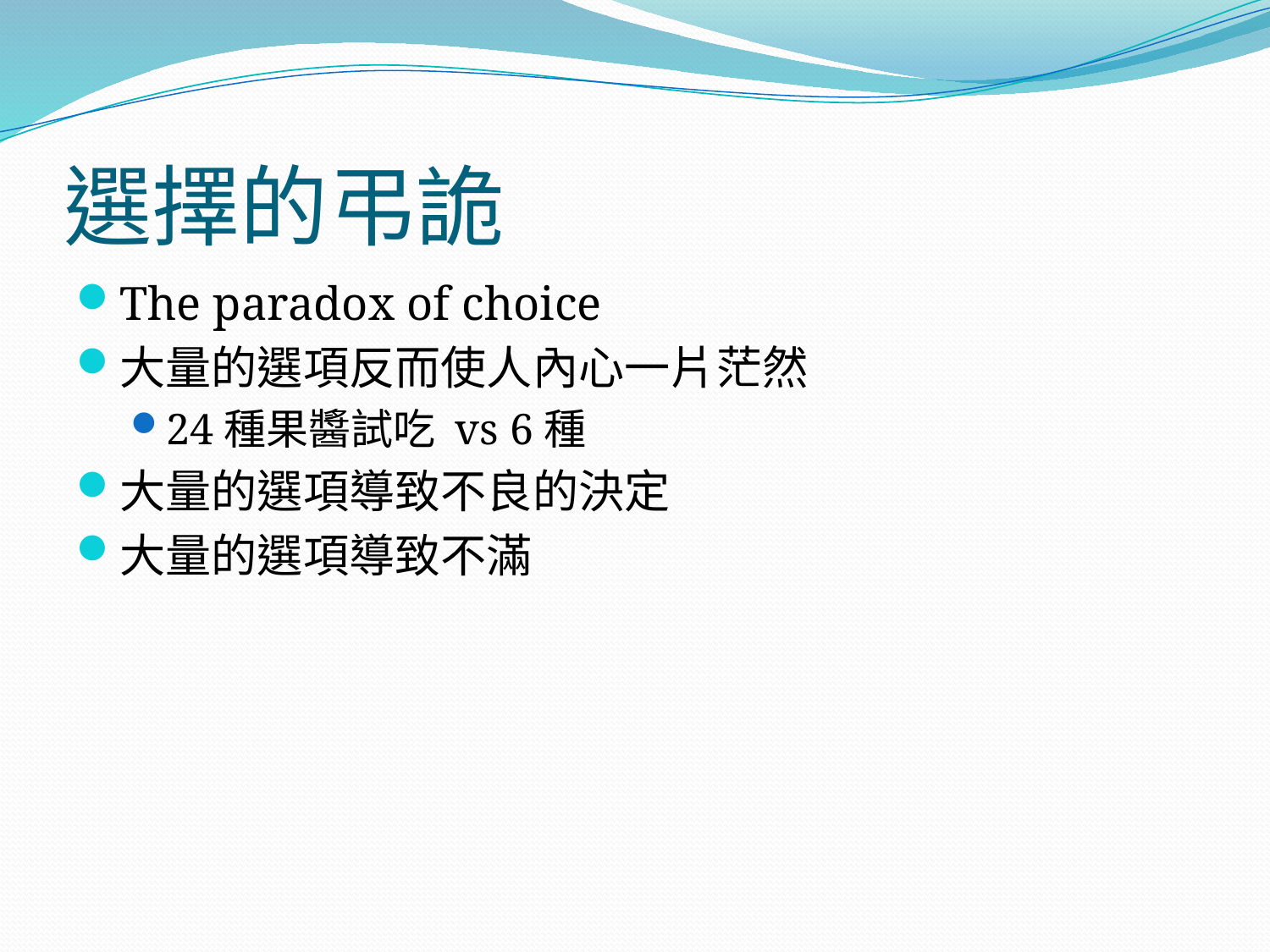

# 選擇的弔詭
The paradox of choice
大量的選項反而使人內心一片茫然
24種果醬試吃 vs 6種
大量的選項導致不良的決定
大量的選項導致不滿